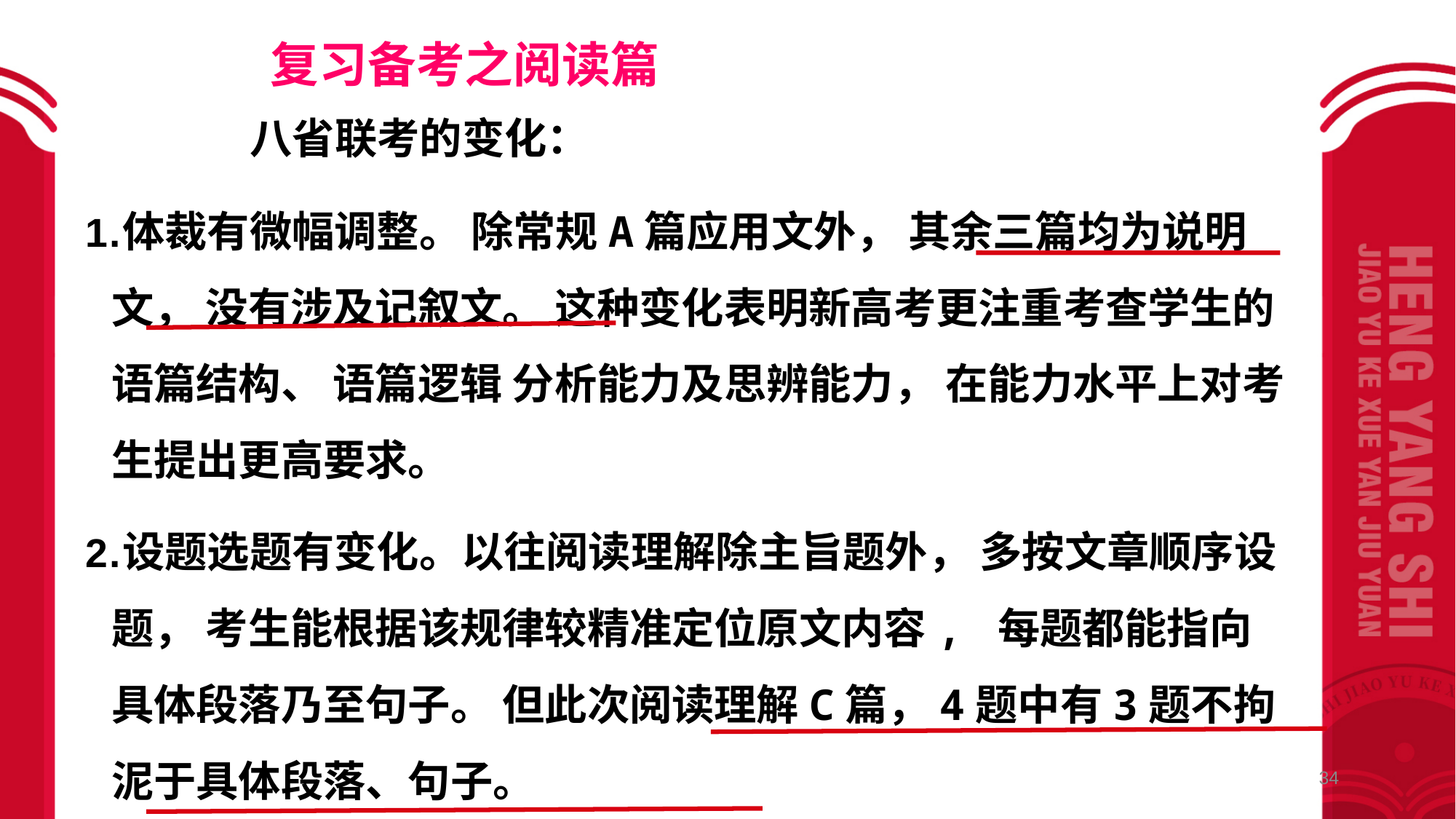

复习备考之阅读篇
                八省联考的变化：
体裁有微幅调整。 除常规A篇应用文外， 其余三篇均为说明文， 没有涉及记叙文。 这种变化表明新高考更注重考查学生的语篇结构、 语篇逻辑 分析能力及思辨能力， 在能力水平上对考生提出更高要求。
设题选题有变化。以往阅读理解除主旨题外， 多按文章顺序设题， 考生能根据该规律较精准定位原文内容, 每题都能指向具体段落乃至句子。 但此次阅读理解C篇，4题中有3题不拘泥于具体段落、句子。

34